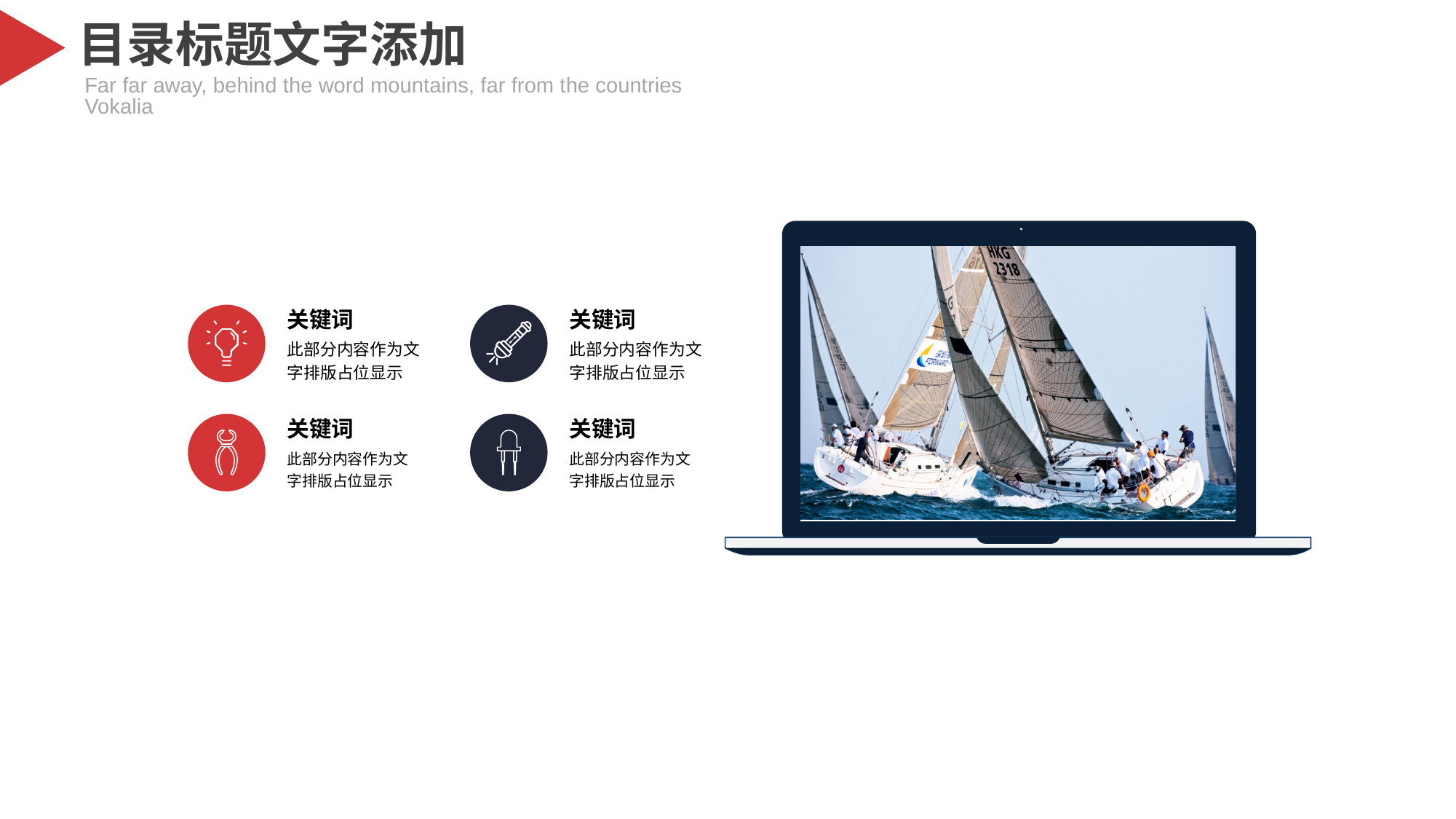

目录标题文字添加
Far far away, behind the word mountains, far from the countries Vokalia

关键词
关键词

此部分内容作为文字排版占位显示
此部分内容作为文字排版占位显示
关键词
关键词

此部分内容作为文字排版占位显示
此部分内容作为文字排版占位显示